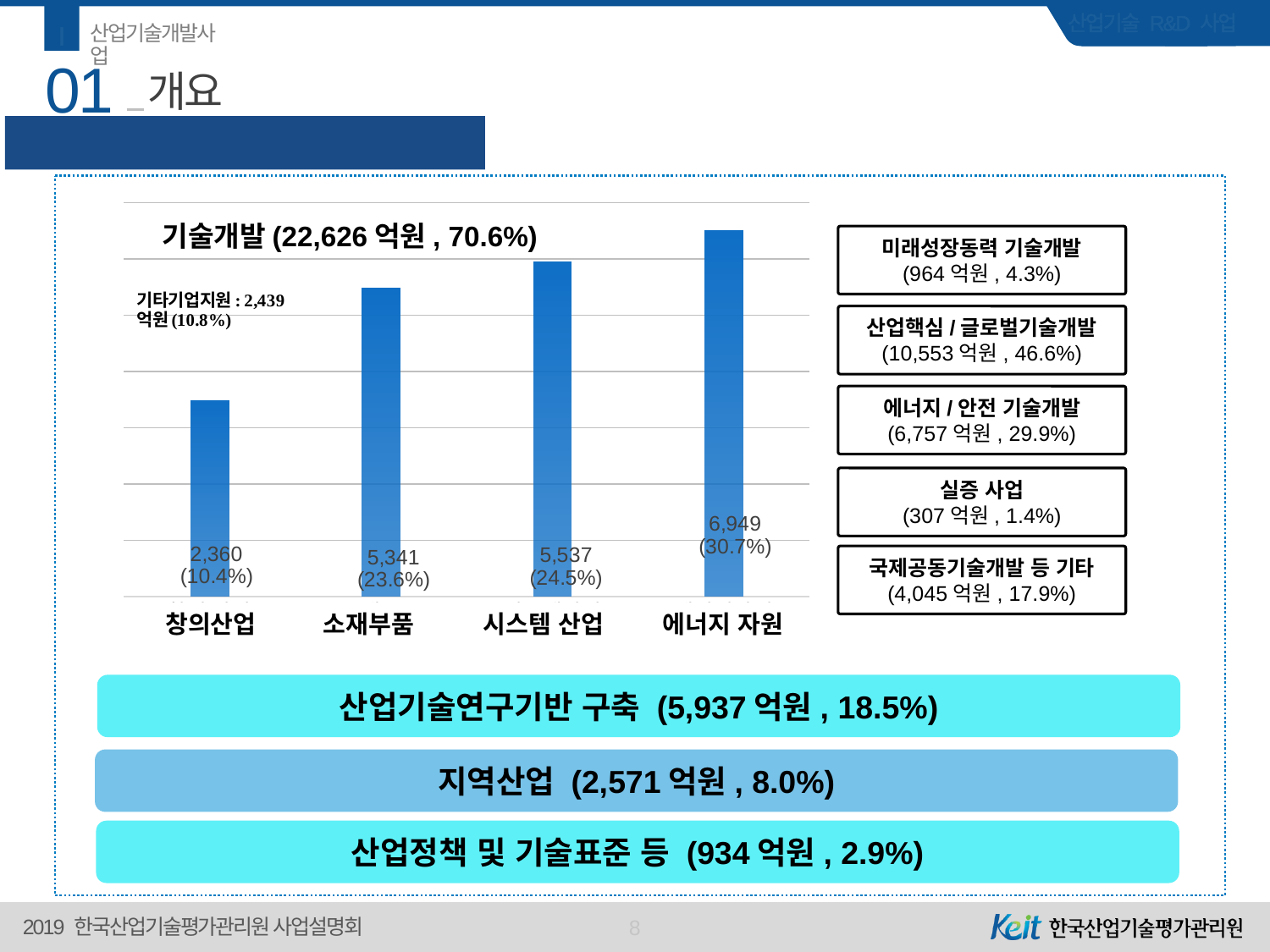

Ⅰ
산업기술개발사업
01
# 개요

`19년도 산업R&D 예산 특징

### Chart

| Category |  |
|---|---|
| 창의 산업 | 3473.0 |
| 소재부품 | 5470.0 |
| 시스템산업 | 5949.0 |
| 에너지자원 | 6497.0 |
기술개발(22,626억원, 70.6%)
미래성장동력 기술개발
(964억원, 4.3%)
산업핵심/글로벌기술개발
(10,553억원, 46.6%)
에너지/안전 기술개발
(6,757억원, 29.9%)
실증 사업
(307억원, 1.4%)
국제공동기술개발 등 기타
(4,045억원, 17.9%)
창의산업
소재부품
시스템 산업
에너지 자원
산업기술연구기반 구축 (5,937억원, 18.5%)
지역산업 (2,571억원, 8.0%)
산업정책 및 기술표준 등 (934억원, 2.9%)
8